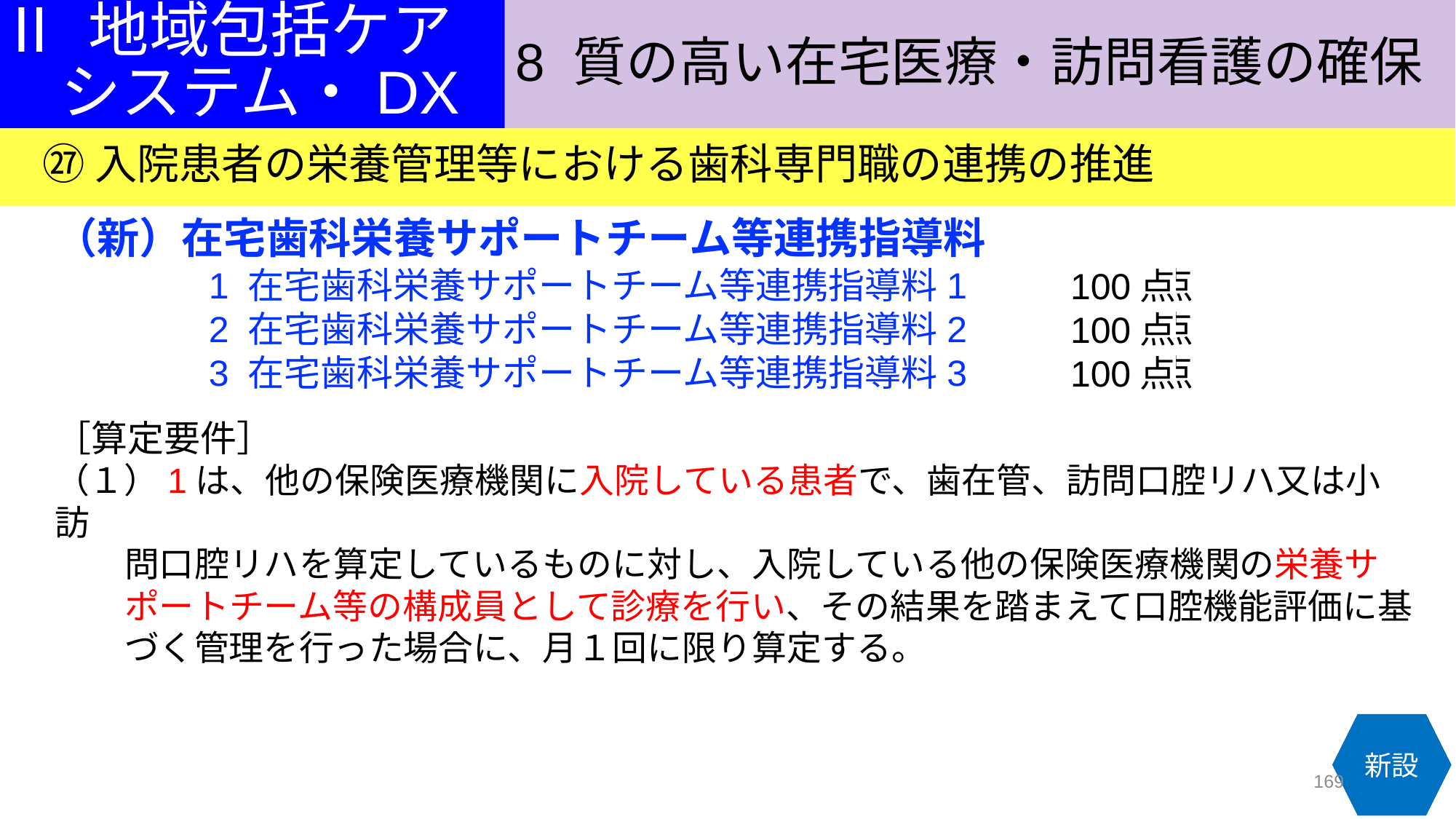

8 質の高い在宅医療・訪問看護の確保
Ⅱ 地域包括ケア
　システム・DX
㉗ 入院患者の栄養管理等における歯科専門職の連携の推進
（新）在宅歯科栄養サポートチーム等連携指導料
　　　　1 在宅歯科栄養サポートチーム等連携指導料1　　　●●点
　　　　2 在宅歯科栄養サポートチーム等連携指導料2　　　●●点
　　　　3 在宅歯科栄養サポートチーム等連携指導料3　　　●●点

［算定要件］
（１）1は、他の保険医療機関に入院している患者で、歯在管、訪問口腔リハ又は小訪
　　問口腔リハを算定しているものに対し、入院している他の保険医療機関の栄養サ
　　ポートチーム等の構成員として診療を行い、その結果を踏まえて口腔機能評価に基
　　づく管理を行った場合に、月１回に限り算定する。

100点
100点
100点

新設
169